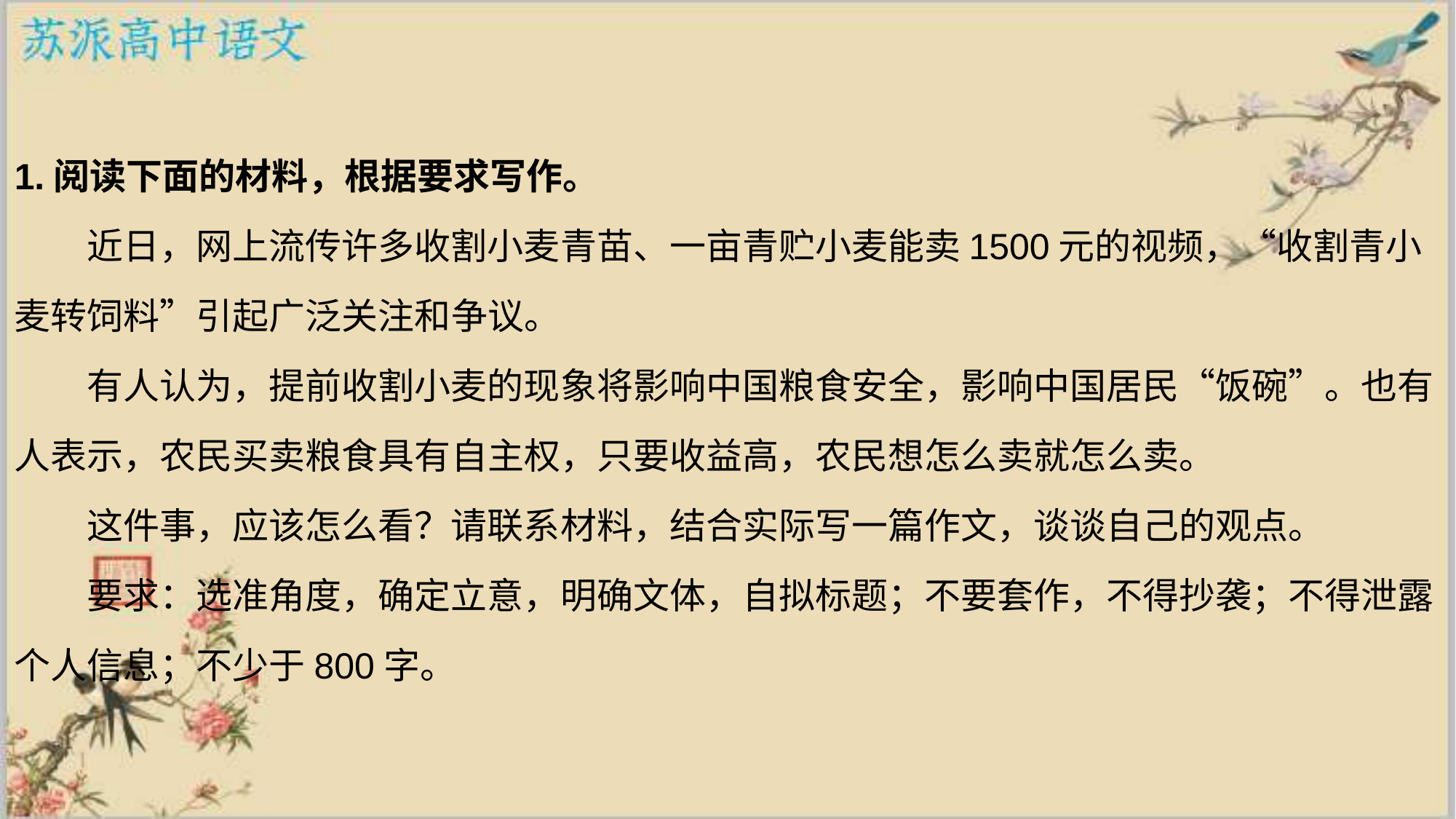

1.阅读下面的材料，根据要求写作。
近日，网上流传许多收割小麦青苗、一亩青贮小麦能卖1500元的视频，“收割青小麦转饲料”引起广泛关注和争议。
有人认为，提前收割小麦的现象将影响中国粮食安全，影响中国居民“饭碗”。也有人表示，农民买卖粮食具有自主权，只要收益高，农民想怎么卖就怎么卖。
这件事，应该怎么看？请联系材料，结合实际写一篇作文，谈谈自己的观点。
要求：选准角度，确定立意，明确文体，自拟标题；不要套作，不得抄袭；不得泄露个人信息；不少于800字。